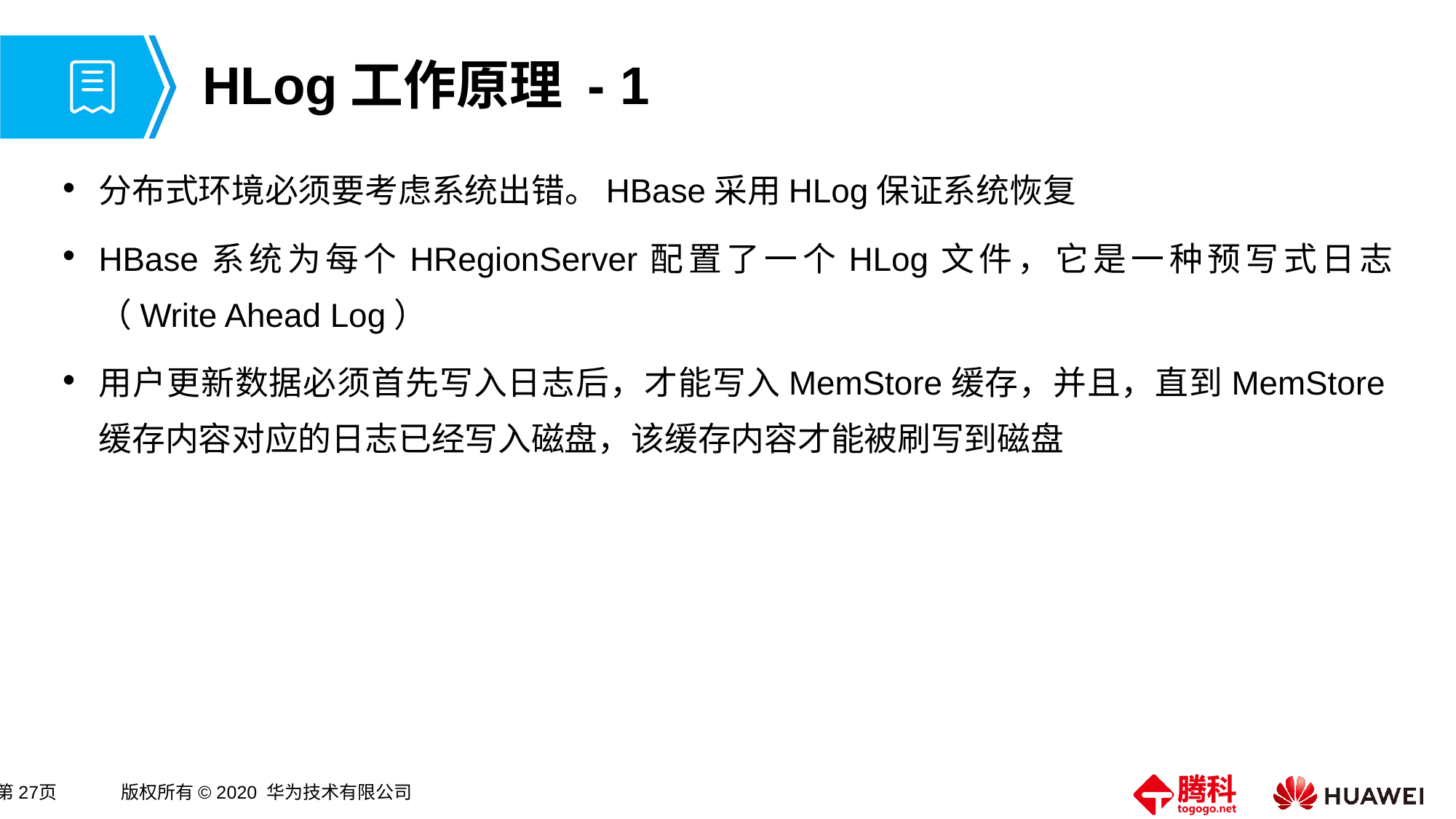

# HLog工作原理 - 1
分布式环境必须要考虑系统出错。HBase采用HLog保证系统恢复
HBase系统为每个HRegionServer配置了一个HLog文件，它是一种预写式日志（Write Ahead Log）
用户更新数据必须首先写入日志后，才能写入MemStore缓存，并且，直到MemStore缓存内容对应的日志已经写入磁盘，该缓存内容才能被刷写到磁盘